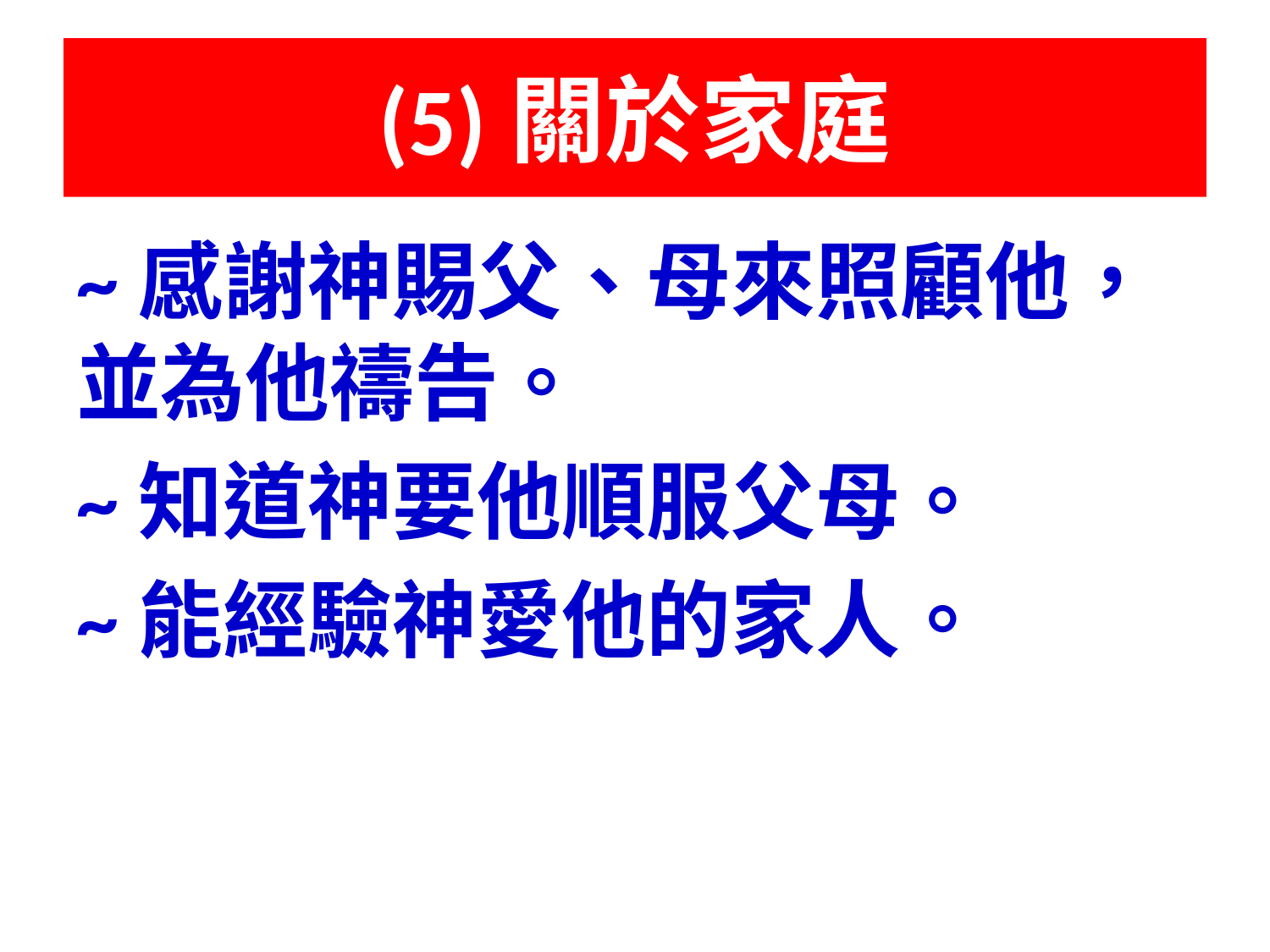

# (5)關於家庭
~感謝神賜父、母來照顧他，並為他禱告。
~知道神要他順服父母。
~能經驗神愛他的家人。